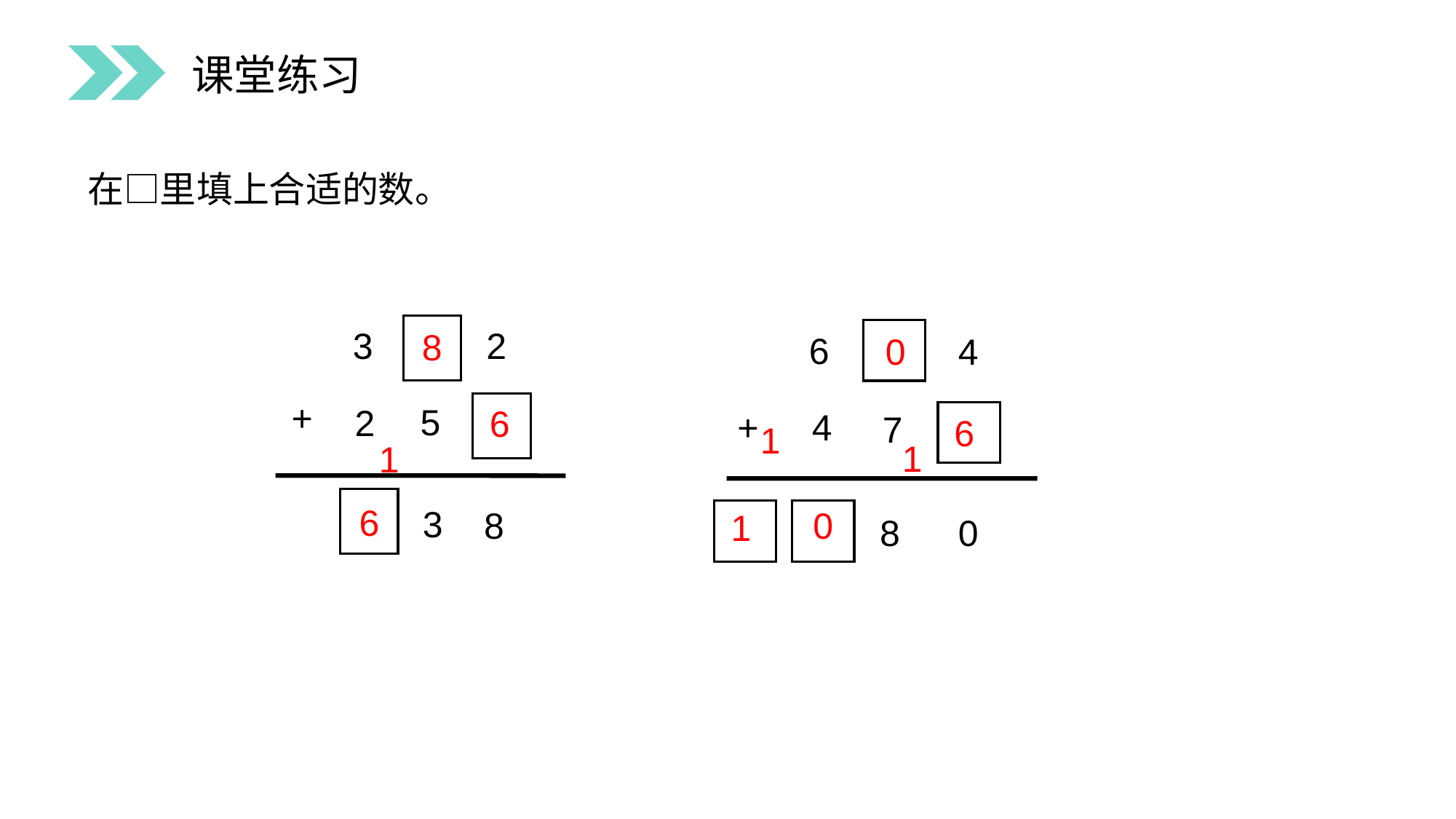

课堂练习
在□里填上合适的数。

3
2
+

5
2

3
8
8

6
4
+
4
7

8
0
0
6
6
1
1
1
6
0
1